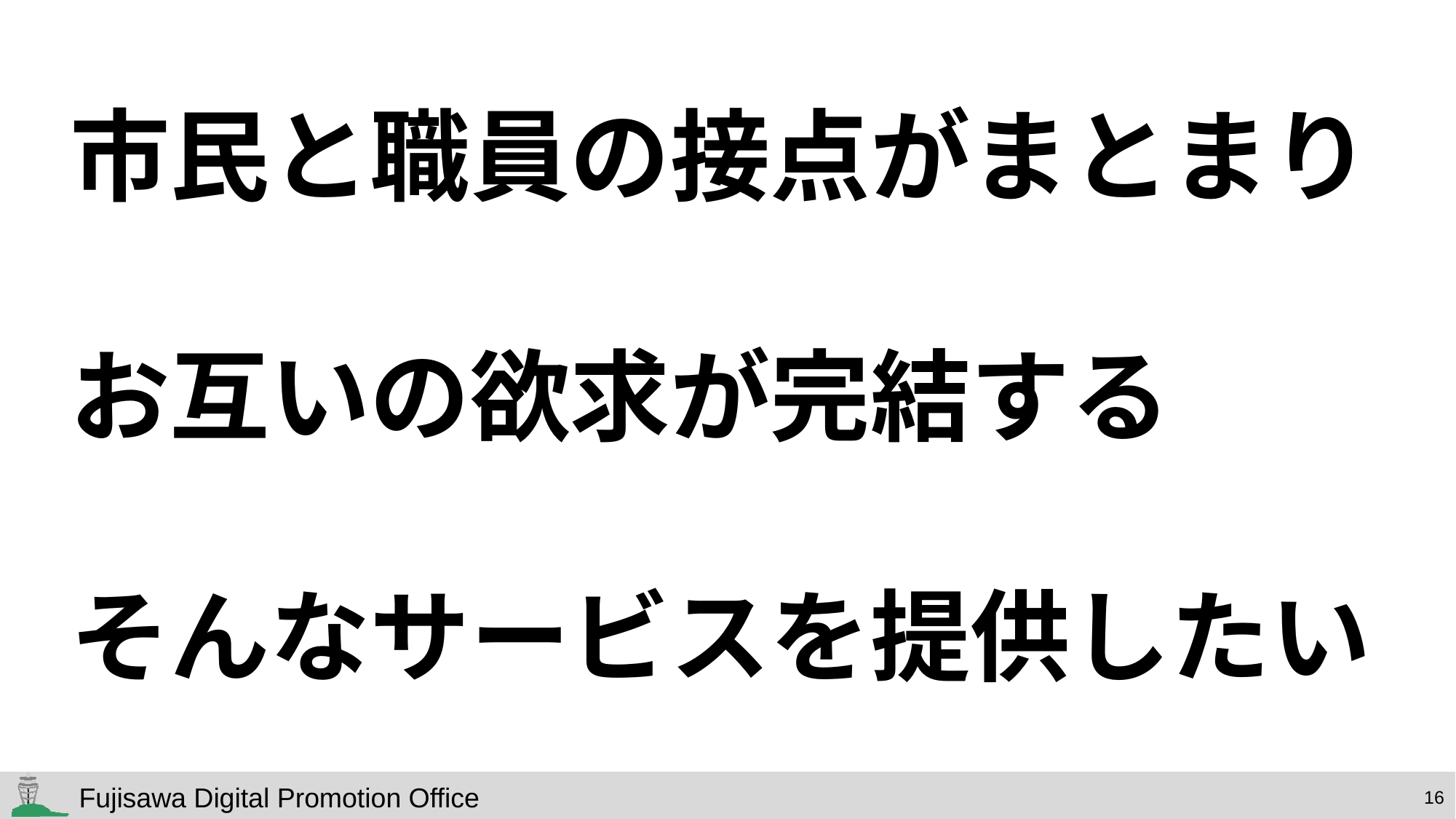

市民と職員の接点がまとまり

お互いの欲求が完結する

そんなサービスを提供したい
16